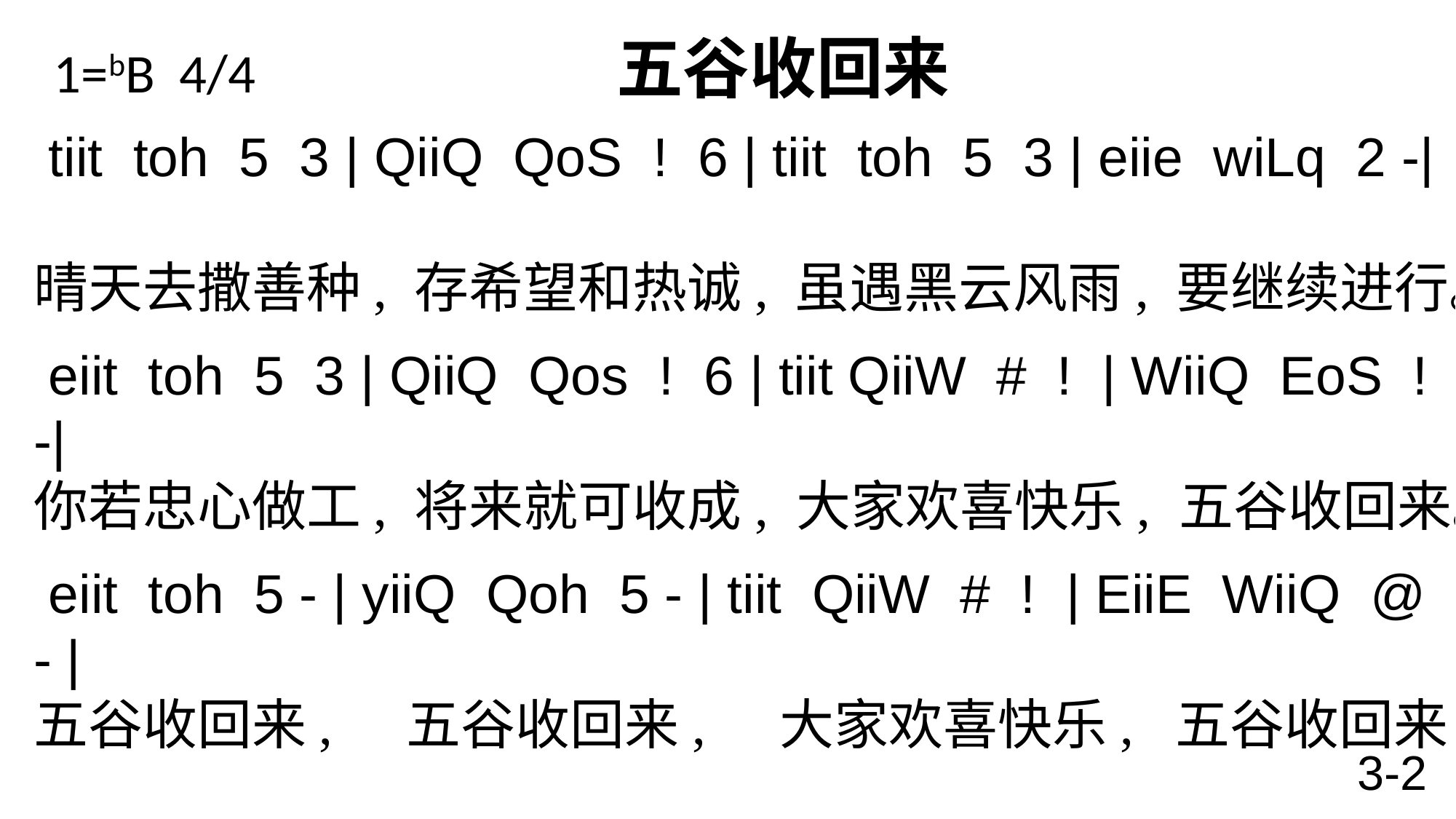

# 1=bB  4/4                       五谷收回来
 tiit  toh  5  3 | QiiQ  QoS  !  6 | tiit  toh  5  3 | eiie  wiLq  2 -|
晴天去撒善种, 存希望和热诚, 虽遇黑云风雨, 要继续进行。
eiit  toh  5  3 | QiiQ  Qos  !  6 | tiit QiiW  #  !  | WiiQ  EoS  ! -|
你若忠心做工, 将来就可收成, 大家欢喜快乐, 五谷收回来。
eiit  toh  5 - | yiiQ  Qoh  5 - | tiit  QiiW  #  !  | EiiE  WiiQ  @ - |
五谷收回来,    五谷收回来,    大家欢喜快乐,  五谷收回来;
eiit  toh  5 - | yiiQ  Qoh  5 - | tiit  QiiW  #  !  | WiiQ EoS  ! -  \
五谷收回来,    五谷收回来,    大家欢喜快乐,  五谷收回来。
3-2